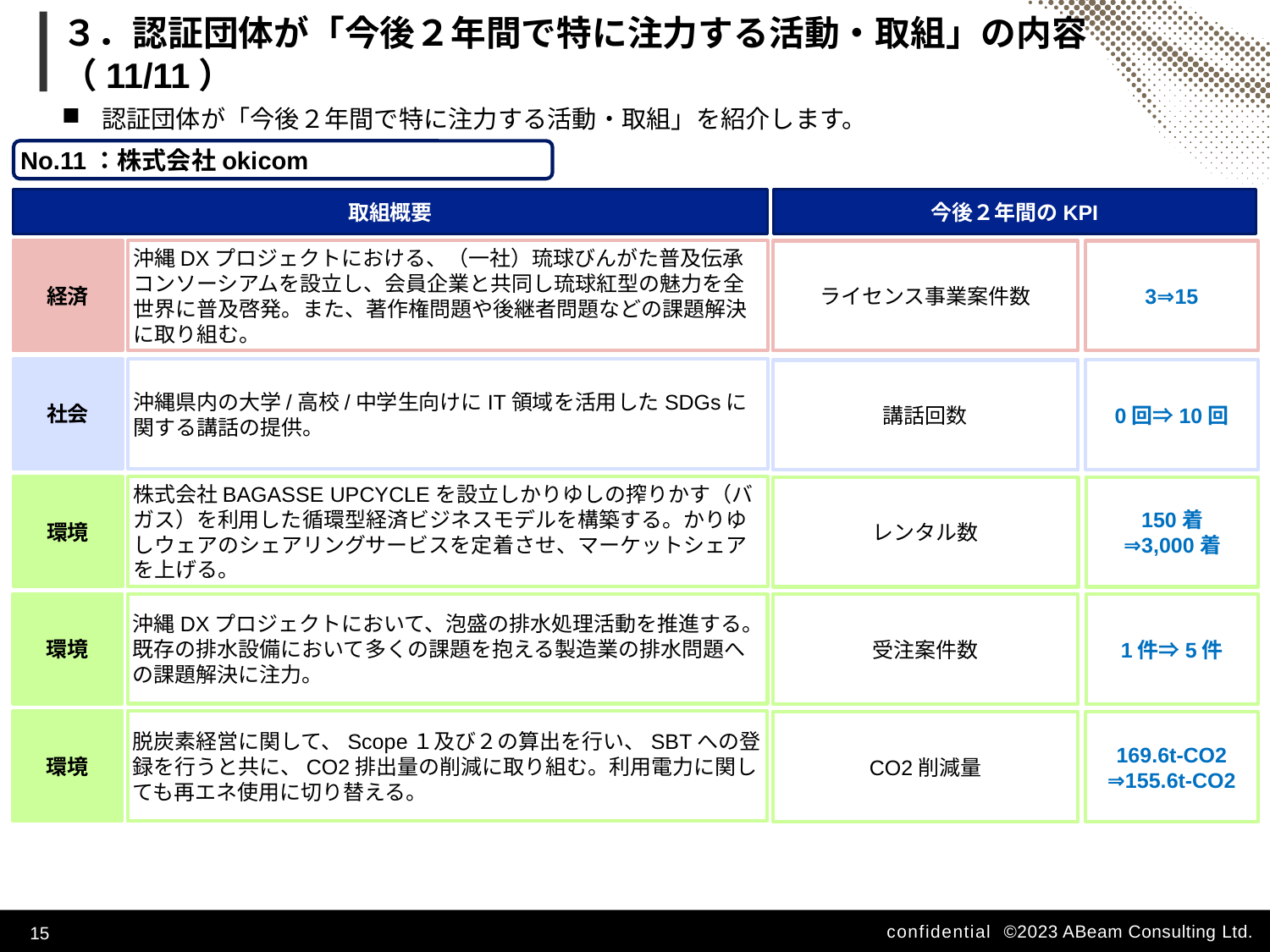

# ３．認証団体が「今後２年間で特に注力する活動・取組」の内容（11/11）
認証団体が「今後２年間で特に注力する活動・取組」を紹介します。
No.11：株式会社okicom
取組概要
今後２年間のKPI
経済
沖縄DXプロジェクトにおける、（一社）琉球びんがた普及伝承コンソーシアムを設立し、会員企業と共同し琉球紅型の魅力を全世界に普及啓発。また、著作権問題や後継者問題などの課題解決に取り組む。
3⇒15
ライセンス事業案件数
社会
沖縄県内の大学/高校/中学生向けにIT領域を活用したSDGsに関する講話の提供。
0回⇒10回
講話回数
環境
株式会社BAGASSE UPCYCLEを設立しかりゆしの搾りかす（バガス）を利用した循環型経済ビジネスモデルを構築する。かりゆしウェアのシェアリングサービスを定着させ、マーケットシェアを上げる。
150着
⇒3,000着
レンタル数
環境
沖縄DXプロジェクトにおいて、泡盛の排水処理活動を推進する。既存の排水設備において多くの課題を抱える製造業の排水問題への課題解決に注力。
1件⇒5件
受注案件数
環境
脱炭素経営に関して、Scope１及び２の算出を行い、SBTへの登録を行うと共に、CO2排出量の削減に取り組む。利用電力に関しても再エネ使用に切り替える。
CO2削減量
169.6t-CO2
⇒155.6t-CO2